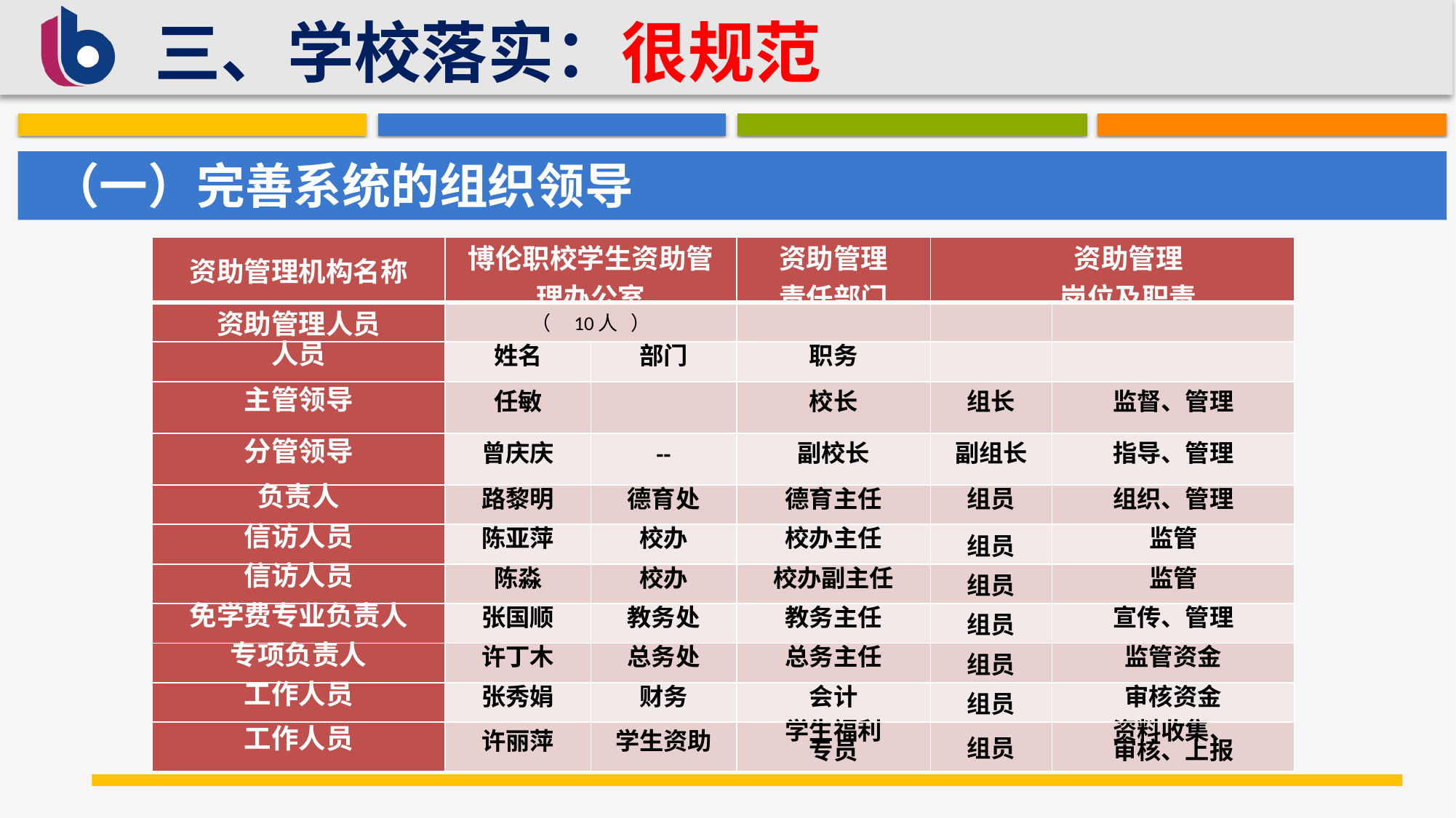

三、学校落实：很规范
（一）完善系统的组织领导

| 资助管理机构名称 | 博伦职校学生资助管理办公室 |  | 资助管理 责任部门 | 资助管理 岗位及职责 |  |
| --- | --- | --- | --- | --- | --- |
| 资助管理人员 | （ 10人 ） |  |  |  |  |
| 人员 | 姓名 | 部门 | 职务 |  |  |
| 主管领导 | 任敏 |  | 校长 | 组长 | 监督、管理 |
| 分管领导 | 曾庆庆 | -- | 副校长 | 副组长 | 指导、管理 |
| 负责人 | 路黎明 | 德育处 | 德育主任 | 组员 | 组织、管理 |
| 信访人员 | 陈亚萍 | 校办 | 校办主任 | 组员 | 监管 |
| 信访人员 | 陈淼 | 校办 | 校办副主任 | 组员 | 监管 |
| 免学费专业负责人 | 张国顺 | 教务处 | 教务主任 | 组员 | 宣传、管理 |
| 专项负责人 | 许丁木 | 总务处 | 总务主任 | 组员 | 监管资金 |
| 工作人员 | 张秀娟 | 财务 | 会计 | 组员 | 审核资金 |
| 工作人员 | 许丽萍 | 学生资助 | 学生福利 专员 | 组员 | 资料收集、 审核、上报 |